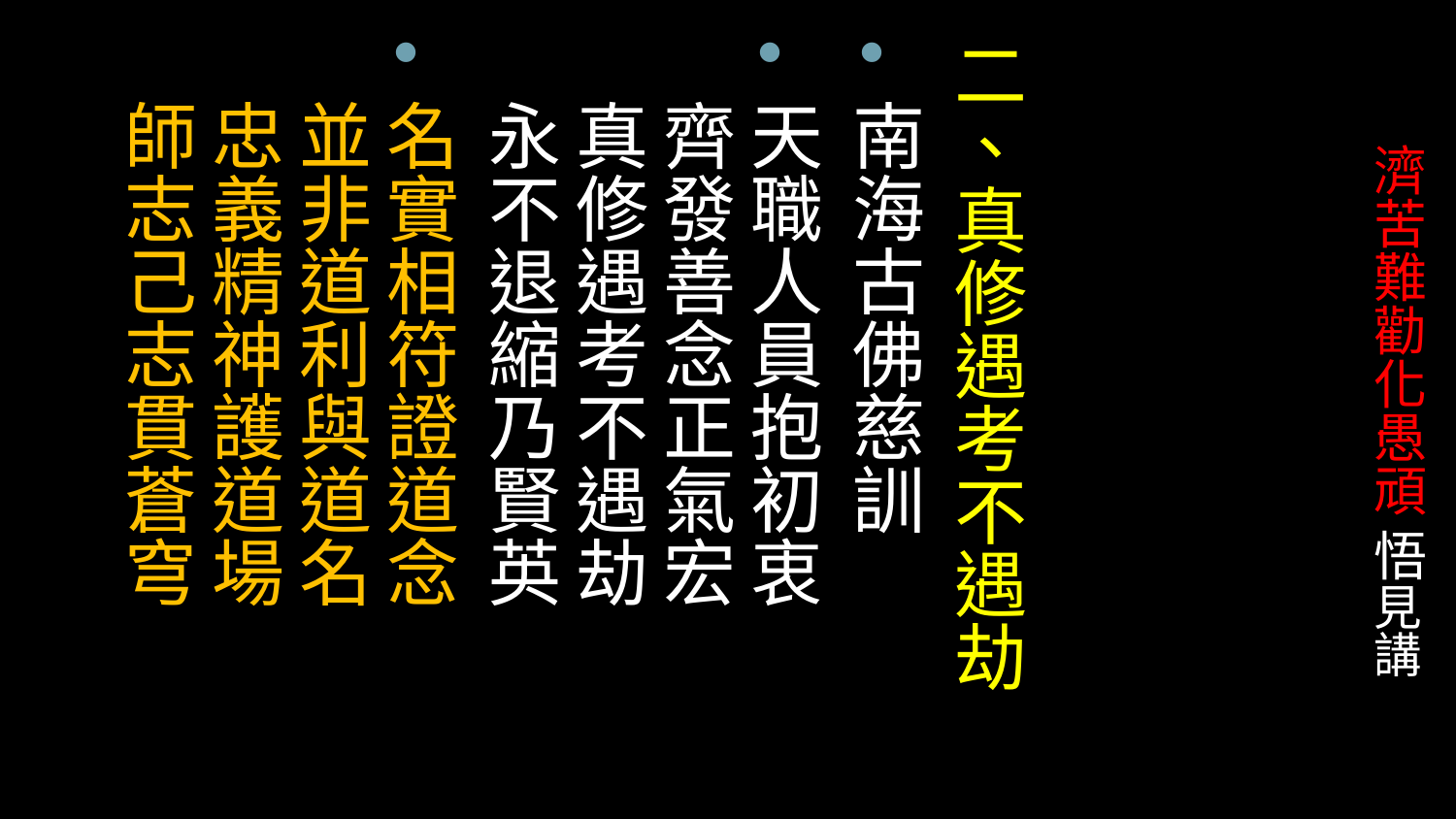

二、真修遇考不遇劫
南海古佛慈訓
天職人員抱初衷       齊發善念正氣宏       真修遇考不遇劫       永不退縮乃賢英
名實相符證道念        並非道利與道名       忠義精神護道場       師志己志貫蒼穹

# 濟苦難勸化愚頑 悟見講